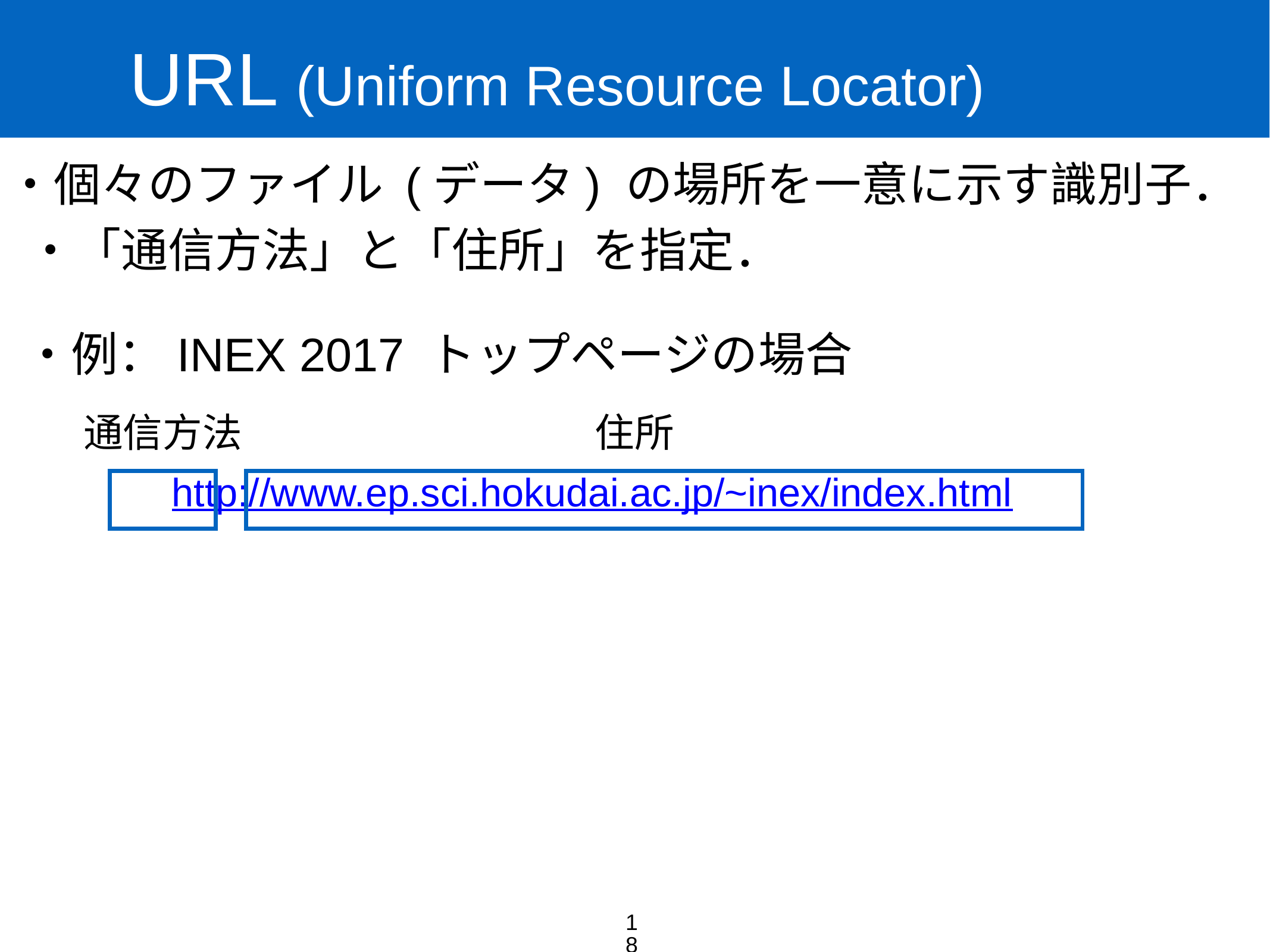

URL (Uniform Resource Locator)
・個々のファイル (データ) の場所を一意に示す識別子．
・「通信方法」と「住所」を指定．
・例：INEX 2017 トップページの場合
通信方法
住所

http://www.ep.sci.hokudai.ac.jp/~inex/index.html
18